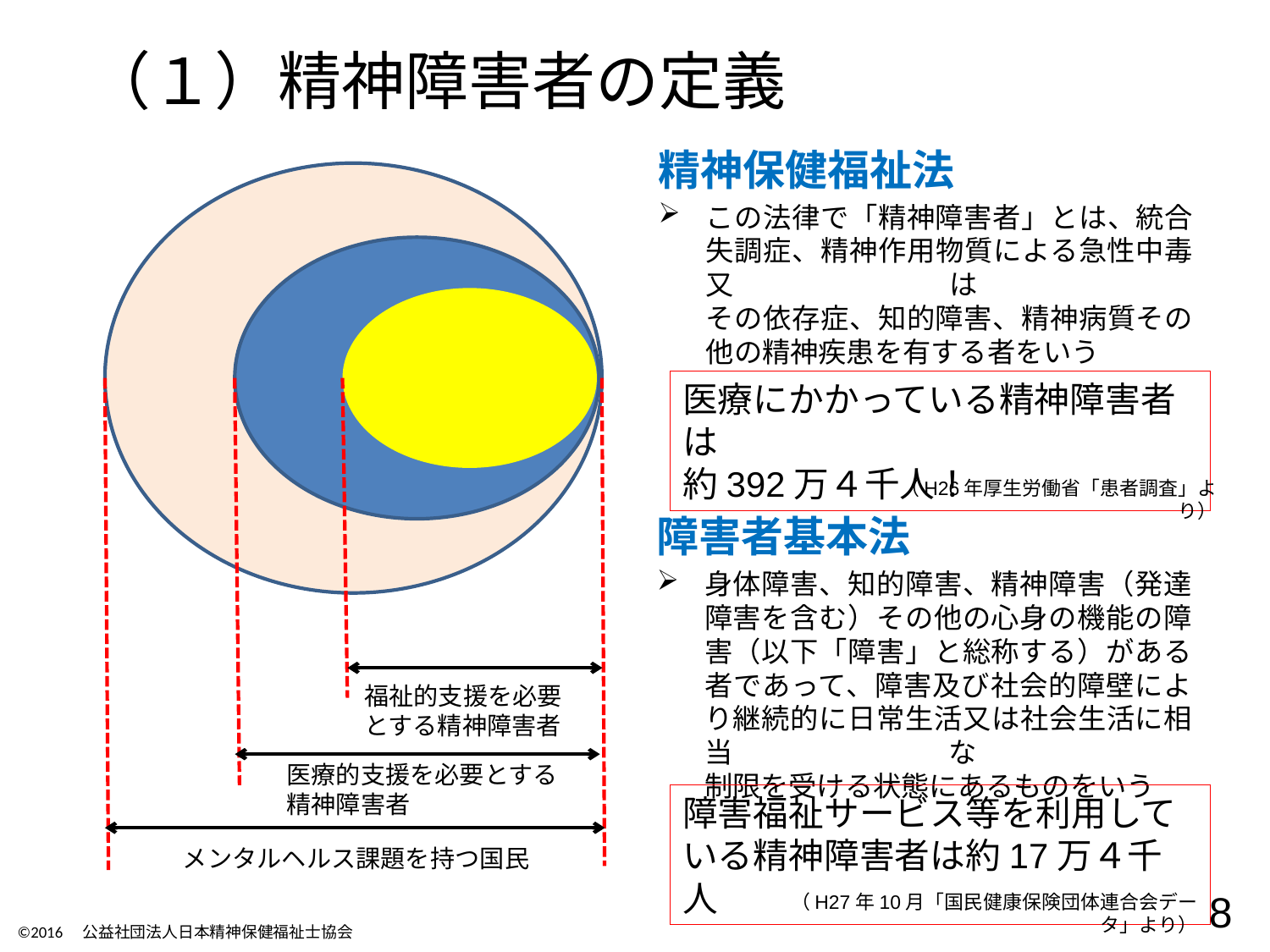

（１）精神障害者の定義
精神保健福祉法
この法律で「精神障害者」とは、統合失調症、精神作用物質による急性中毒又は
その依存症、知的障害、精神病質その他の精神疾患を有する者をいう

福祉的支援を必要とする精神障害者
医療的支援を必要とする精神障害者
メンタルヘルス課題を持つ国民
医療にかかっている精神障害者は
約392万４千人！
（H26年厚生労働省「患者調査」より）
障害者基本法
身体障害、知的障害、精神障害（発達障害を含む）その他の心身の機能の障害（以下「障害」と総称する）がある者であって、障害及び社会的障壁により継続的に日常生活又は社会生活に相当な
制限を受ける状態にあるものをいう
障害福祉サービス等を利用している精神障害者は約17万４千人
（H27年10月「国民健康保険団体連合会データ」より）
8
©2016　公益社団法人日本精神保健福祉士協会